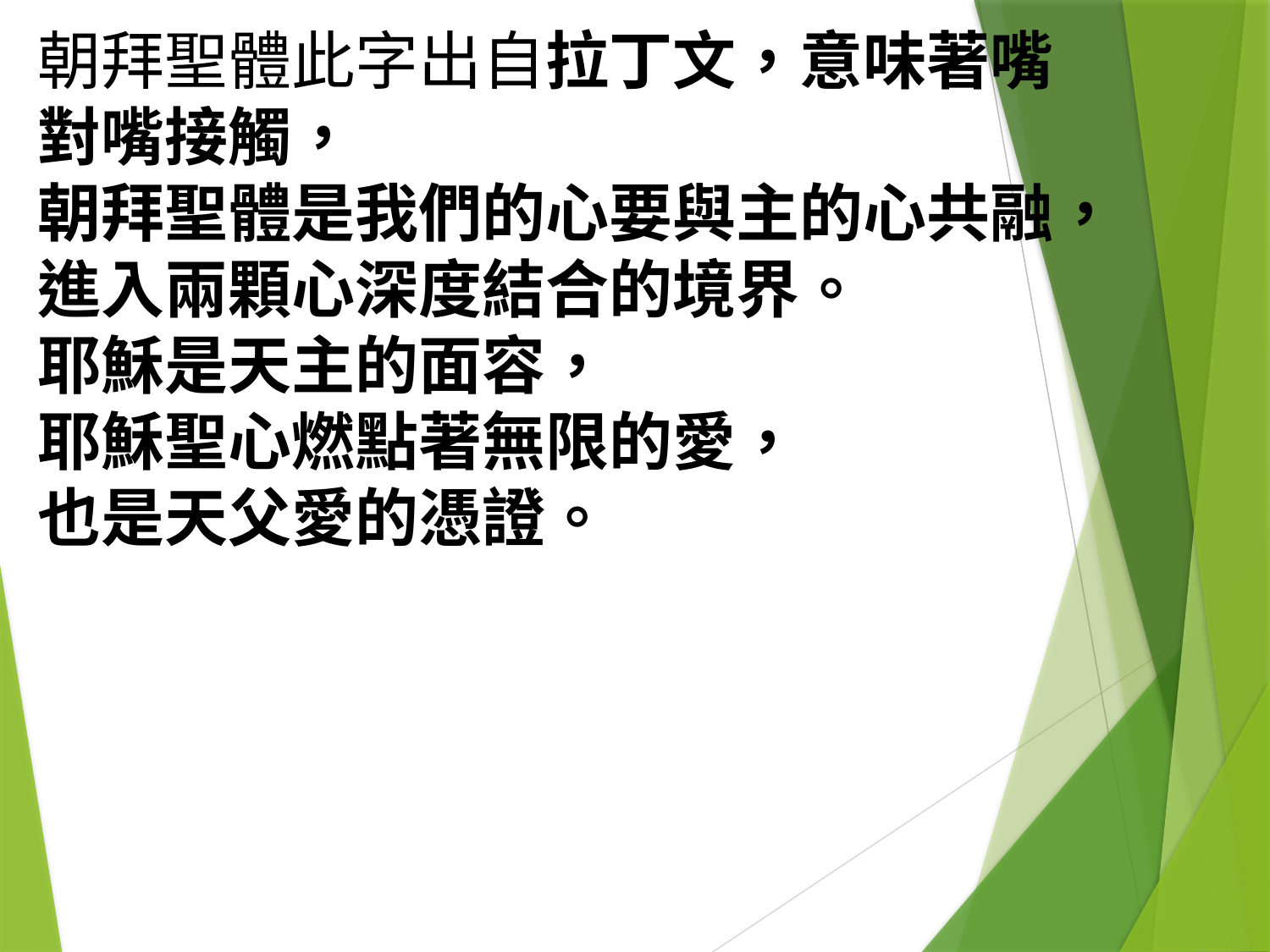

朝拜聖體此字出自拉丁文，意味著嘴對嘴接觸，
朝拜聖體是我們的心要與主的心共融，進入兩顆心深度結合的境界。
耶穌是天主的面容，
耶穌聖心燃點著無限的愛，
也是天父愛的憑證。